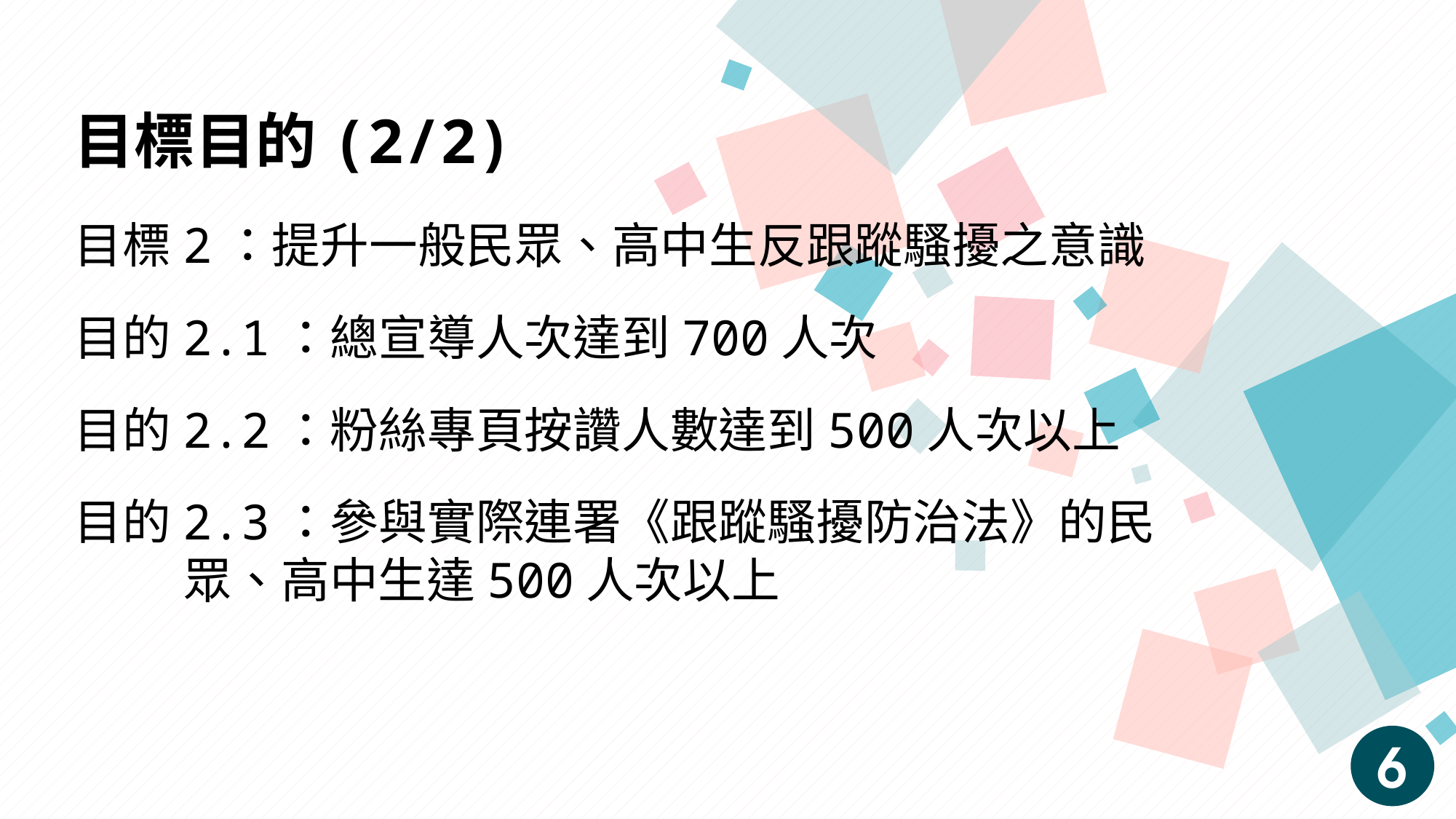

目標目的(2/2)
目標2：提升一般民眾、高中生反跟蹤騷擾之意識
目的2.1：總宣導人次達到700人次
目的2.2：粉絲專頁按讚人數達到500人次以上
目的2.3：參與實際連署《跟蹤騷擾防治法》的民
         眾、高中生達500人次以上
6